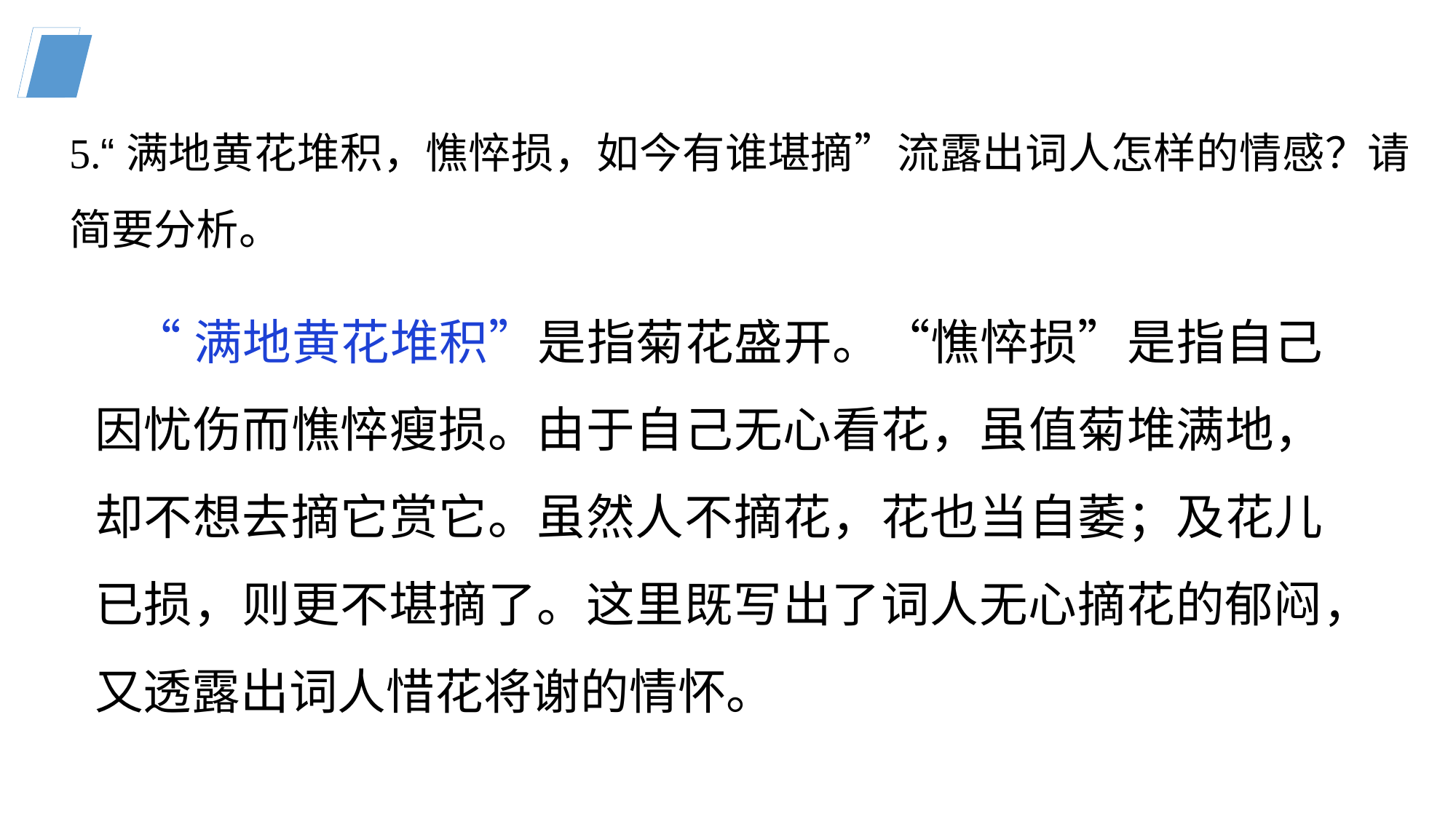

5.“满地黄花堆积，憔悴损，如今有谁堪摘”流露出词人怎样的情感？请简要分析。
    “满地黄花堆积”是指菊花盛开。“憔悴损”是指自己因忧伤而憔悴瘦损。由于自己无心看花，虽值菊堆满地，却不想去摘它赏它。虽然人不摘花，花也当自萎；及花儿已损，则更不堪摘了。这里既写出了词人无心摘花的郁闷，又透露出词人惜花将谢的情怀。